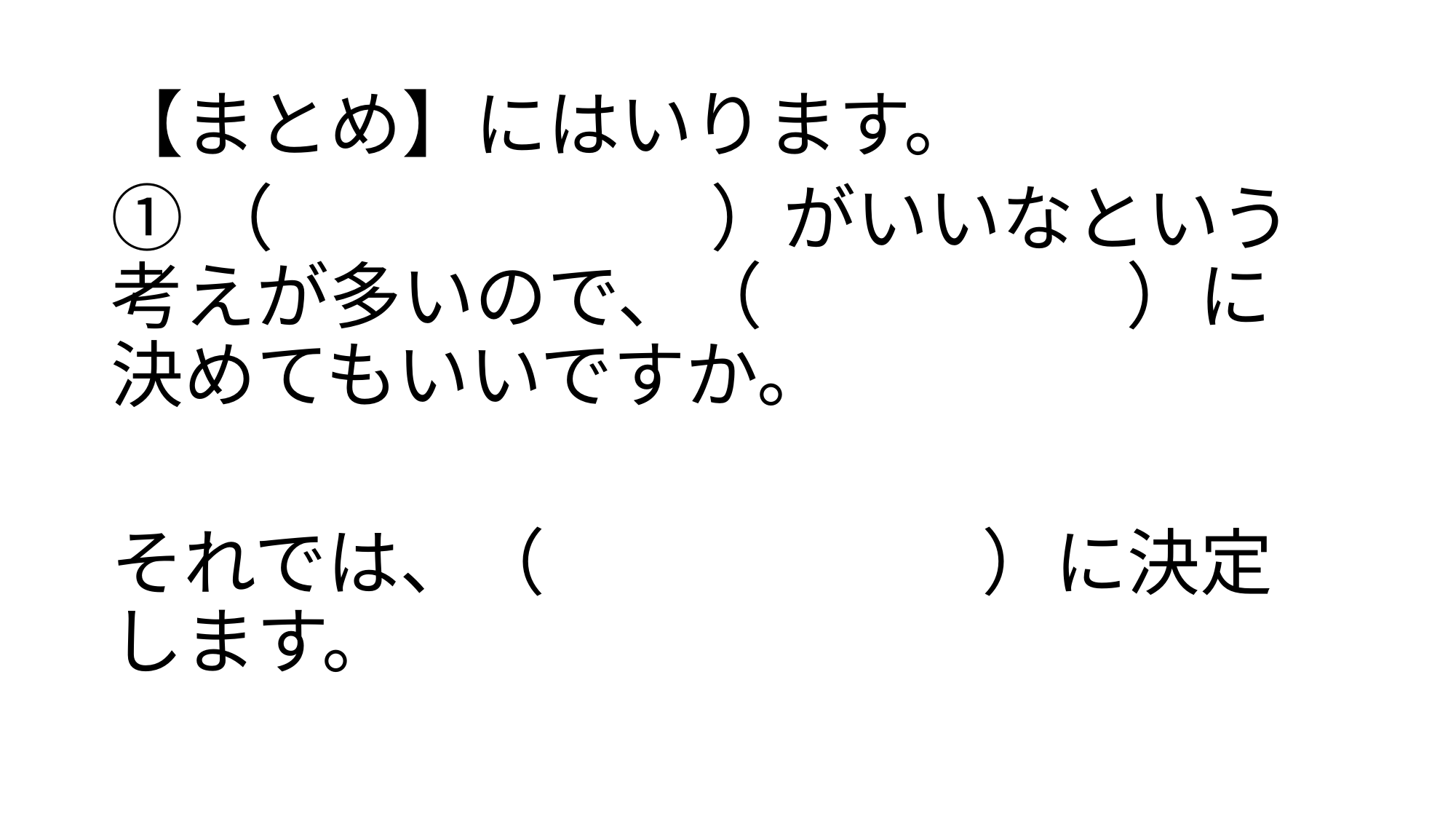

【まとめ】にはいります。
①（　　　　　　）がいいなという考えが多いので、（　　　　　）に決めてもいいですか。

それでは、（　　　　　　）に決定します。